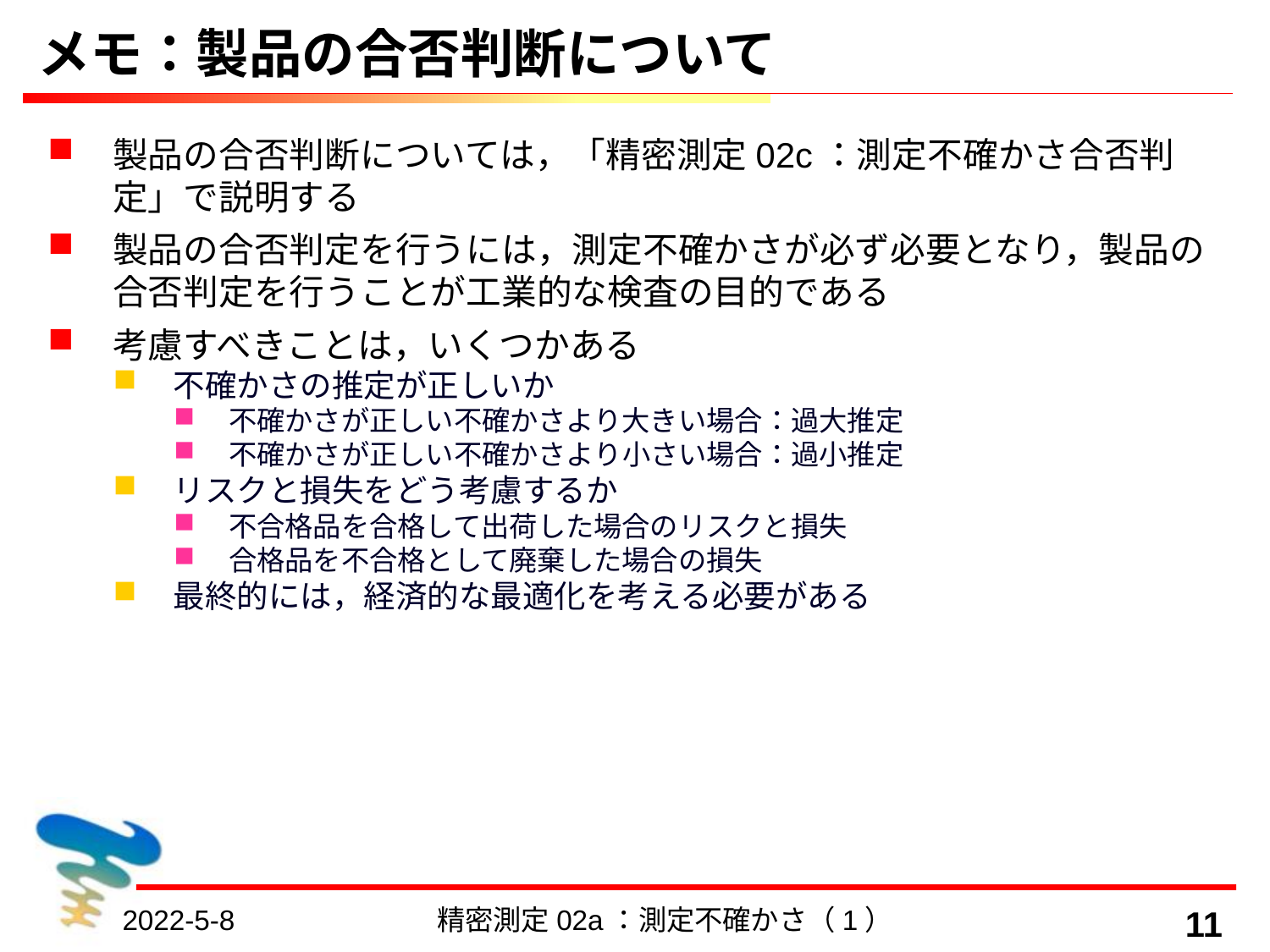

# メモ：製品の合否判断について
製品の合否判断については，「精密測定02c：測定不確かさ合否判定」で説明する
製品の合否判定を行うには，測定不確かさが必ず必要となり，製品の合否判定を行うことが工業的な検査の目的である
考慮すべきことは，いくつかある
不確かさの推定が正しいか
不確かさが正しい不確かさより大きい場合：過大推定
不確かさが正しい不確かさより小さい場合：過小推定
リスクと損失をどう考慮するか
不合格品を合格して出荷した場合のリスクと損失
合格品を不合格として廃棄した場合の損失
最終的には，経済的な最適化を考える必要がある
2022-5-8
精密測定02a：測定不確かさ（1）
11